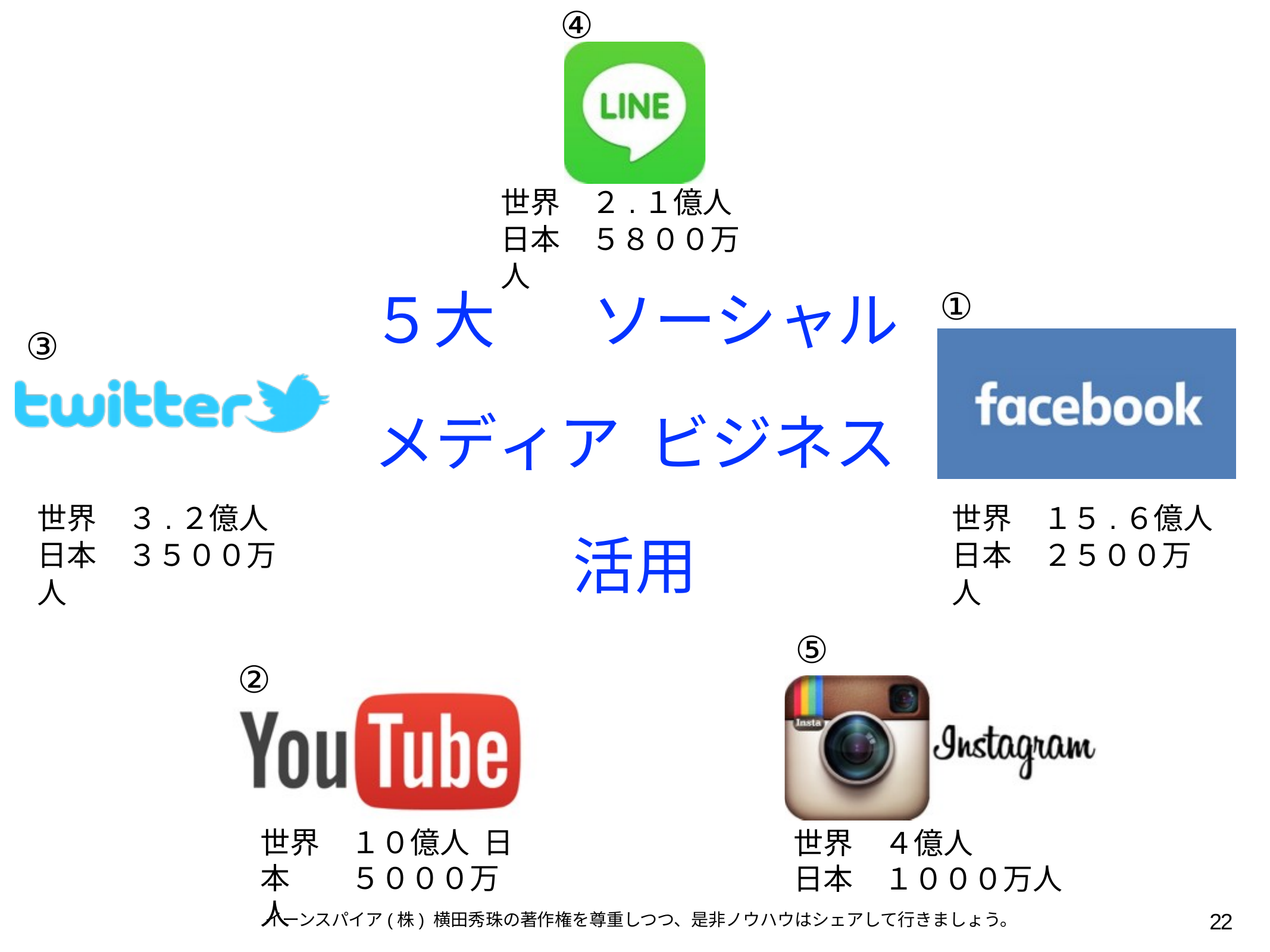

④

世界	２.１億人  日本	５８００万人
５大       ソーシャルメディア  ビジネス活用
⑤
①

③

世界	３.２億人  日本	３５００万人
世界	１５.６億人  日本	２５００万人
②

世界	１０億人  日本	５０００万人
世界	４億人
日本	１０００万人
22
イーンスパイア(株) 横田秀珠の著作権を尊重しつつ、是非ノウハウはシェアして行きましょう。